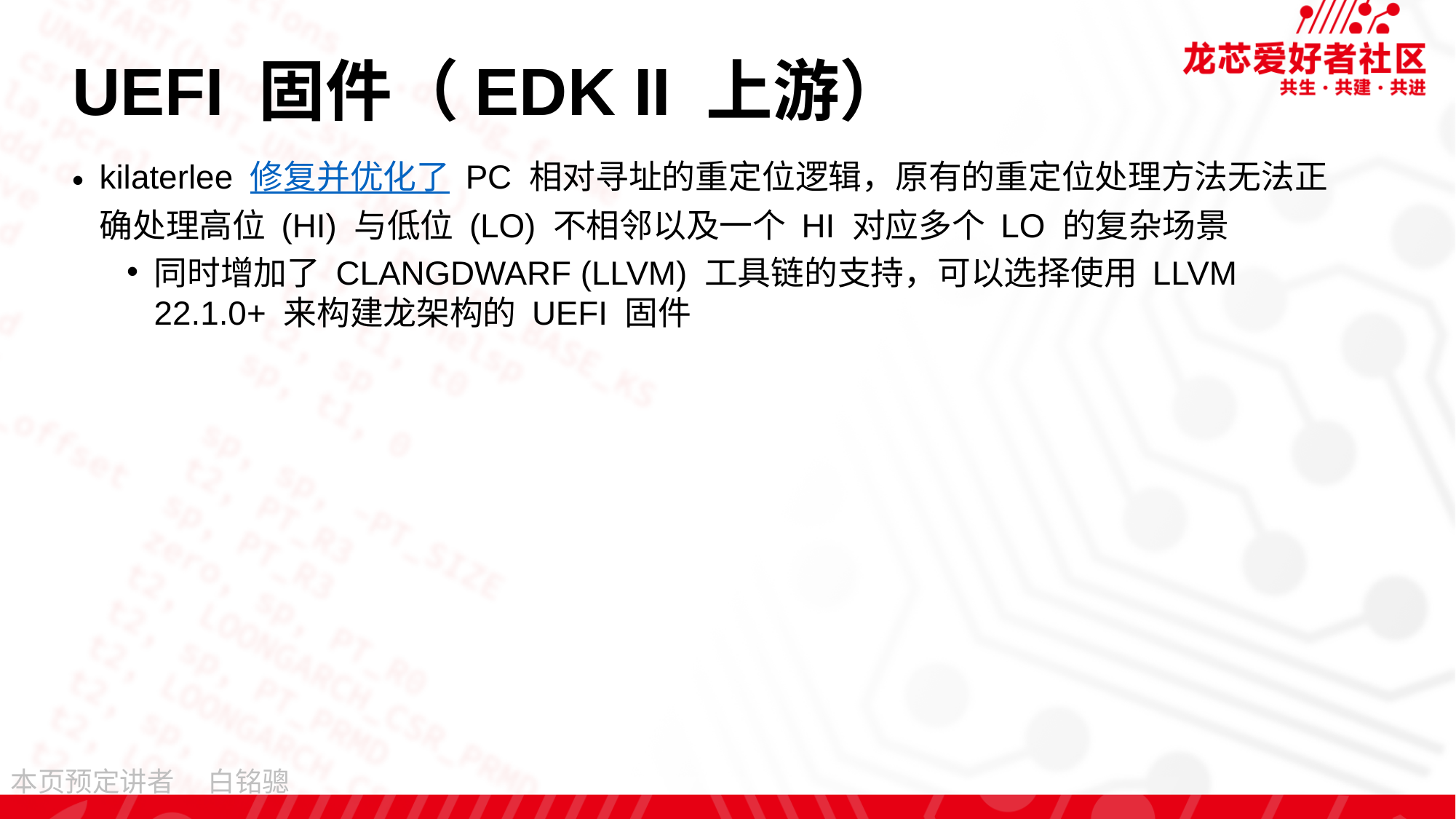

# UEFI 固件（EDK II 上游）
kilaterlee 修复并优化了 PC 相对寻址的重定位逻辑，原有的重定位处理方法无法正确处理高位 (HI) 与低位 (LO) 不相邻以及一个 HI 对应多个 LO 的复杂场景
同时增加了 CLANGDWARF (LLVM) 工具链的支持，可以选择使用 LLVM 22.1.0+ 来构建龙架构的 UEFI 固件
白铭骢